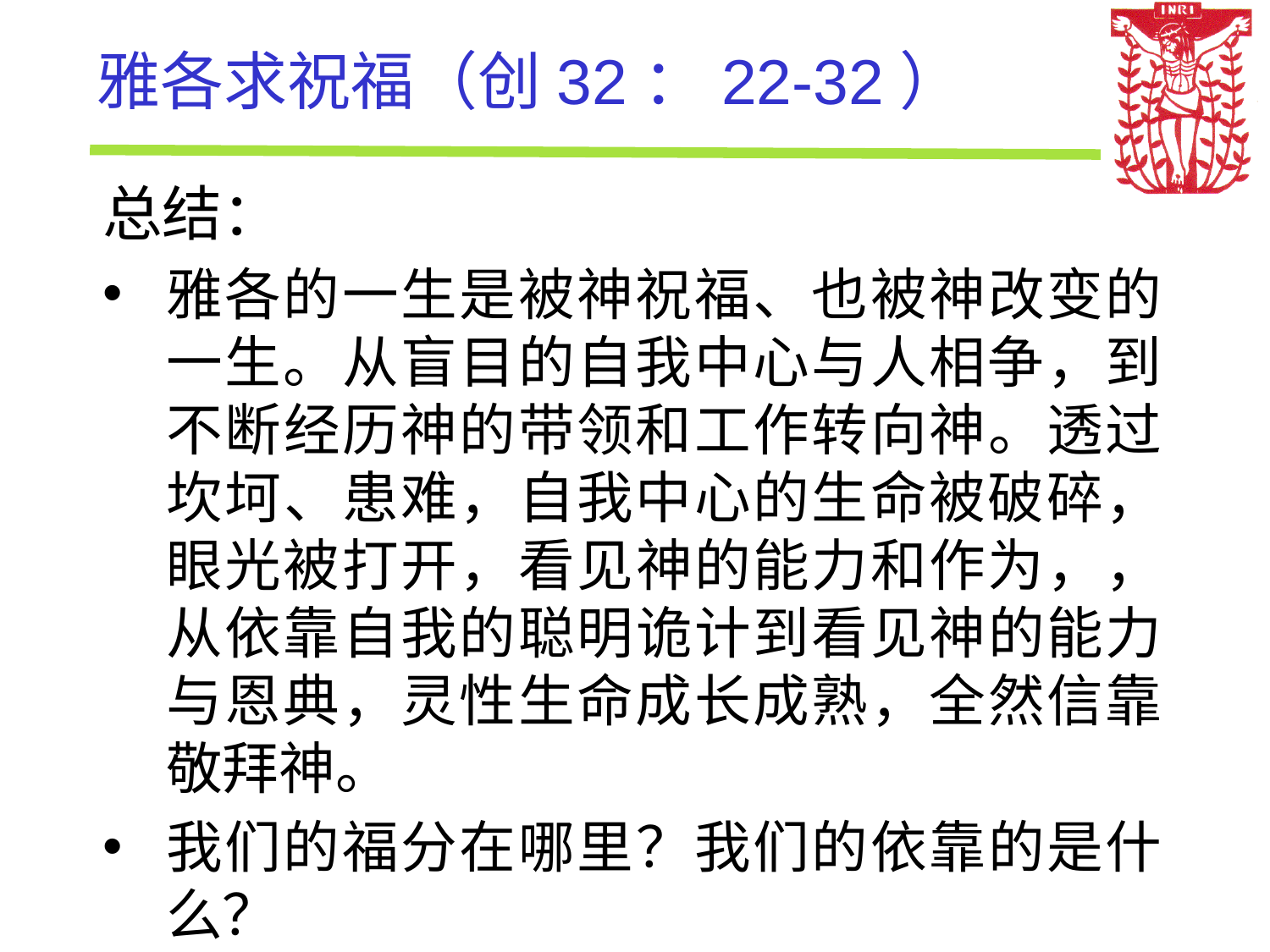

# 雅各求祝福（创32：22-32）
总结：
雅各的一生是被神祝福、也被神改变的一生。从盲目的自我中心与人相争，到不断经历神的带领和工作转向神。透过坎坷、患难，自我中心的生命被破碎，眼光被打开，看见神的能力和作为，，从依靠自我的聪明诡计到看见神的能力与恩典，灵性生命成长成熟，全然信靠敬拜神。
我们的福分在哪里？我们的依靠的是什么？